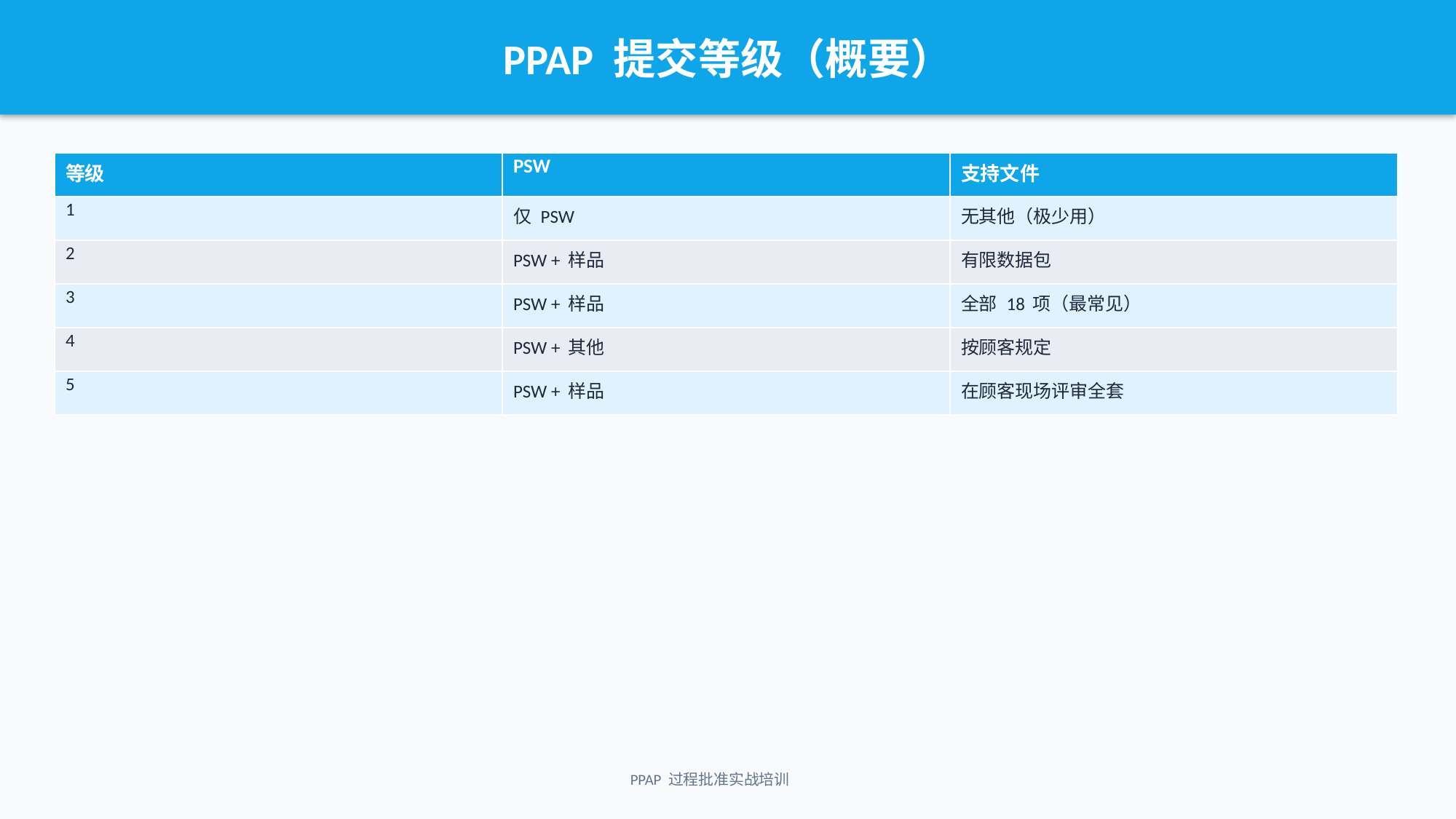

PPAP 提交等级（概要）
| 等级 | PSW | 支持文件 |
| --- | --- | --- |
| 1 | 仅 PSW | 无其他（极少用） |
| 2 | PSW + 样品 | 有限数据包 |
| 3 | PSW + 样品 | 全部 18 项（最常见） |
| 4 | PSW + 其他 | 按顾客规定 |
| 5 | PSW + 样品 | 在顾客现场评审全套 |
PPAP 过程批准实战培训